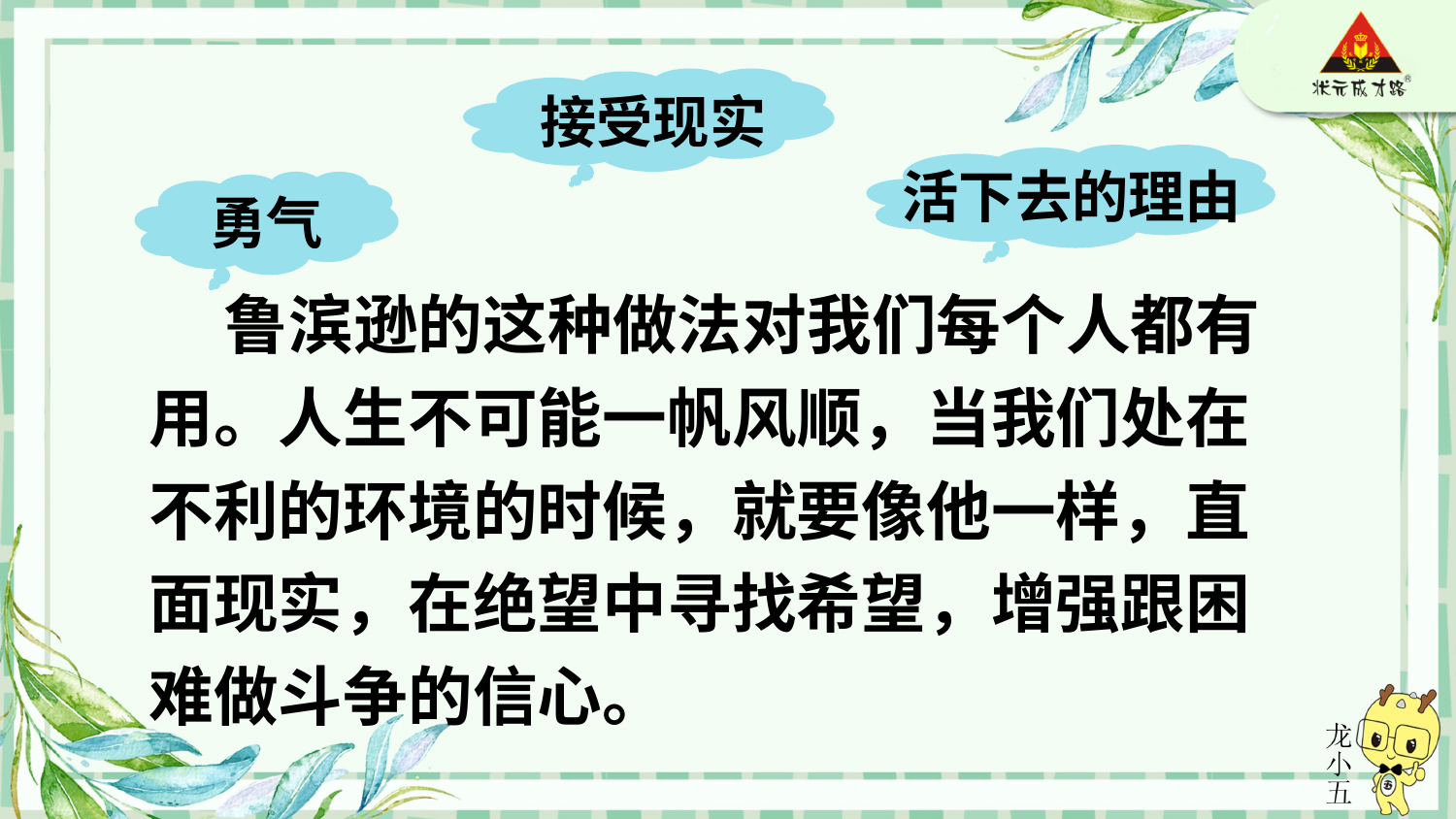

接受现实

活下去的理由

勇气
    鲁滨逊的这种做法对我们每个人都有用。人生不可能一帆风顺，当我们处在不利的环境的时候，就要像他一样，直面现实，在绝望中寻找希望，增强跟困难做斗争的信心。